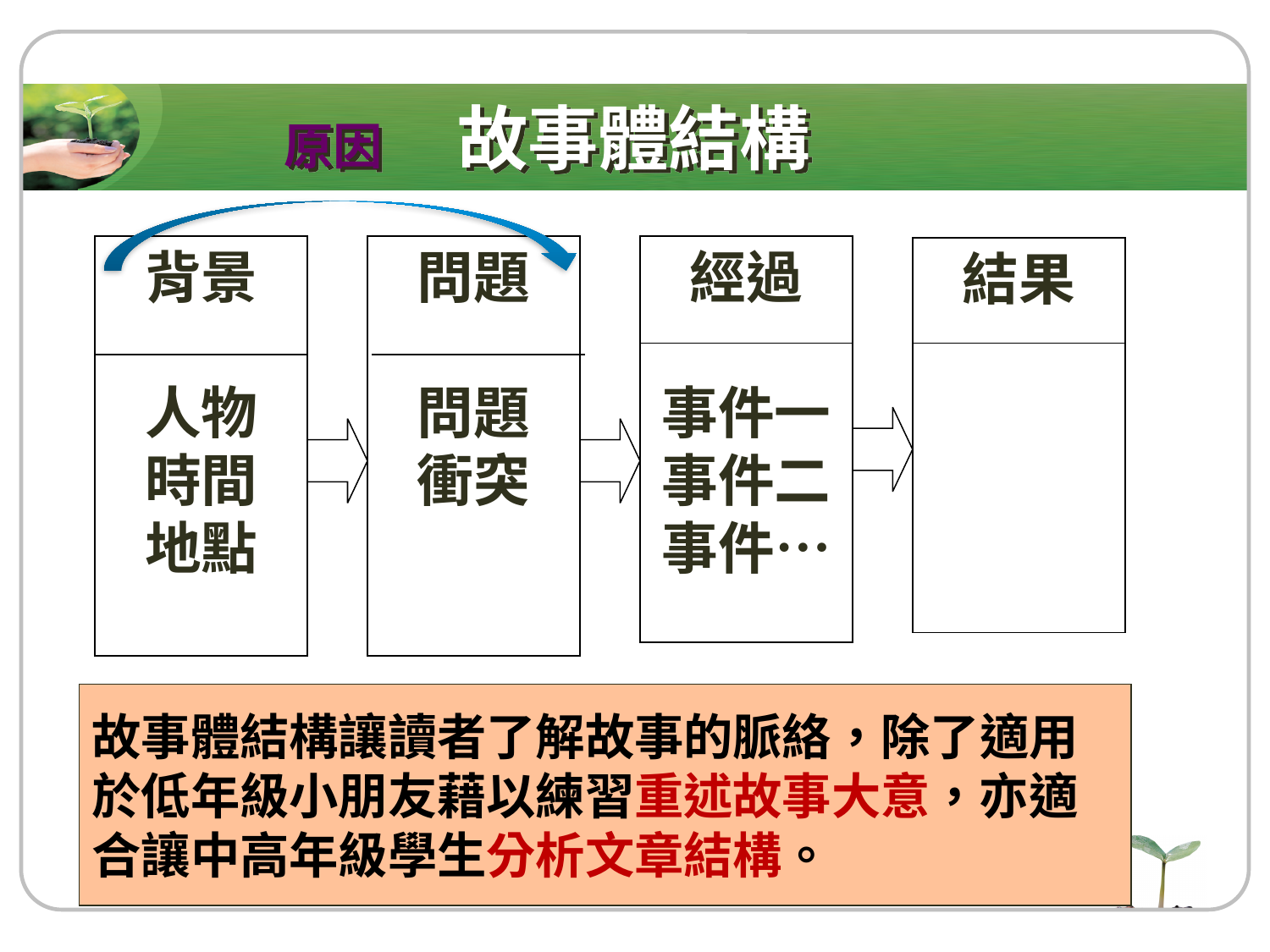

原因     故事體結構

背景

人物
時間
地點
問題

問題
衝突
經過

事件一
事件二
事件…
結果

故事體結構讓讀者了解故事的脈絡，除了適用
於低年級小朋友藉以練習重述故事大意，亦適
合讓中高年級學生分析文章結構。